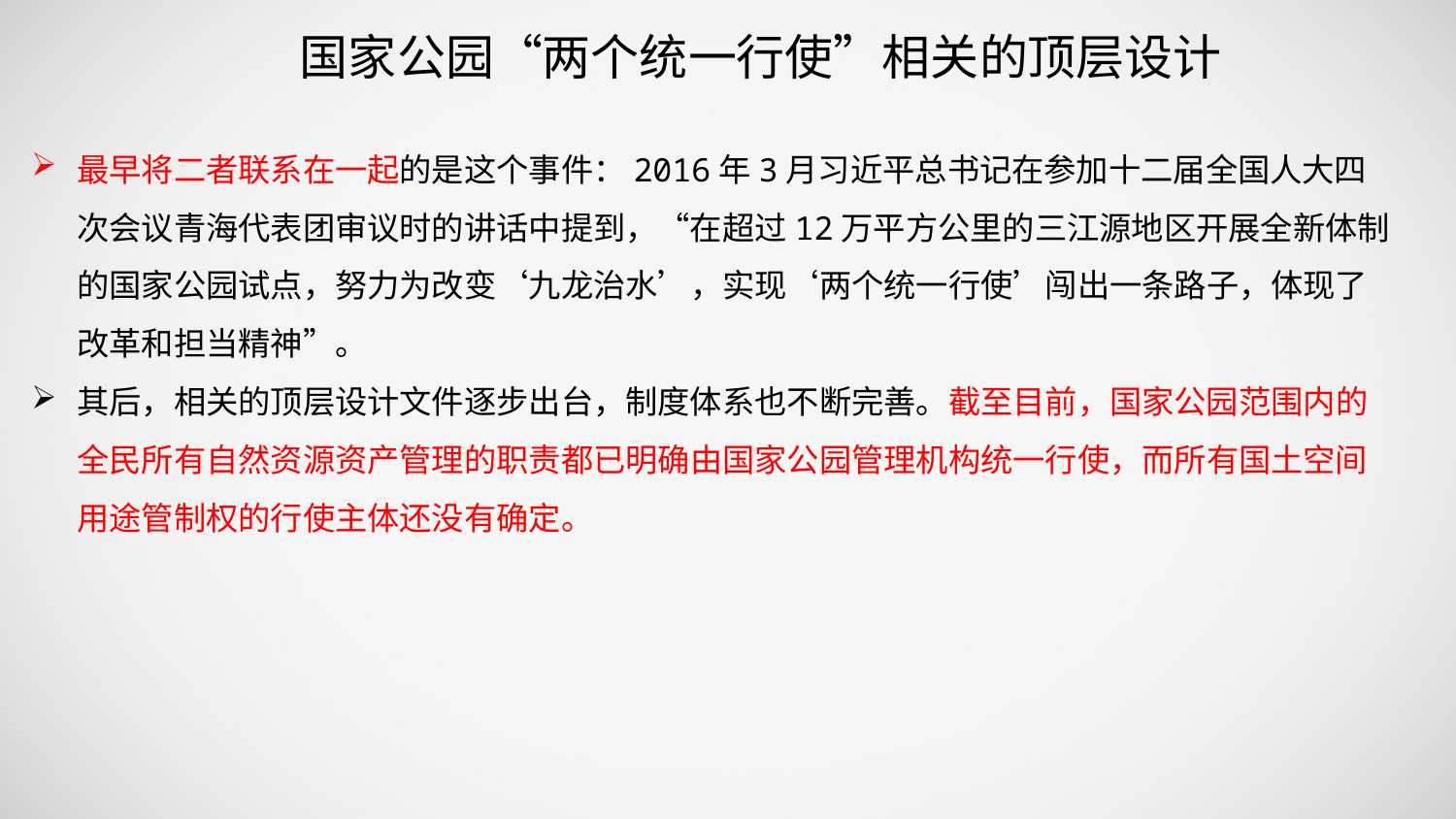

国家公园“两个统一行使”相关的顶层设计
最早将二者联系在一起的是这个事件：2016年3月习近平总书记在参加十二届全国人大四次会议青海代表团审议时的讲话中提到，“在超过12万平方公里的三江源地区开展全新体制的国家公园试点，努力为改变‘九龙治水’，实现‘两个统一行使’闯出一条路子，体现了改革和担当精神”。
其后，相关的顶层设计文件逐步出台，制度体系也不断完善。截至目前，国家公园范围内的全民所有自然资源资产管理的职责都已明确由国家公园管理机构统一行使，而所有国土空间用途管制权的行使主体还没有确定。